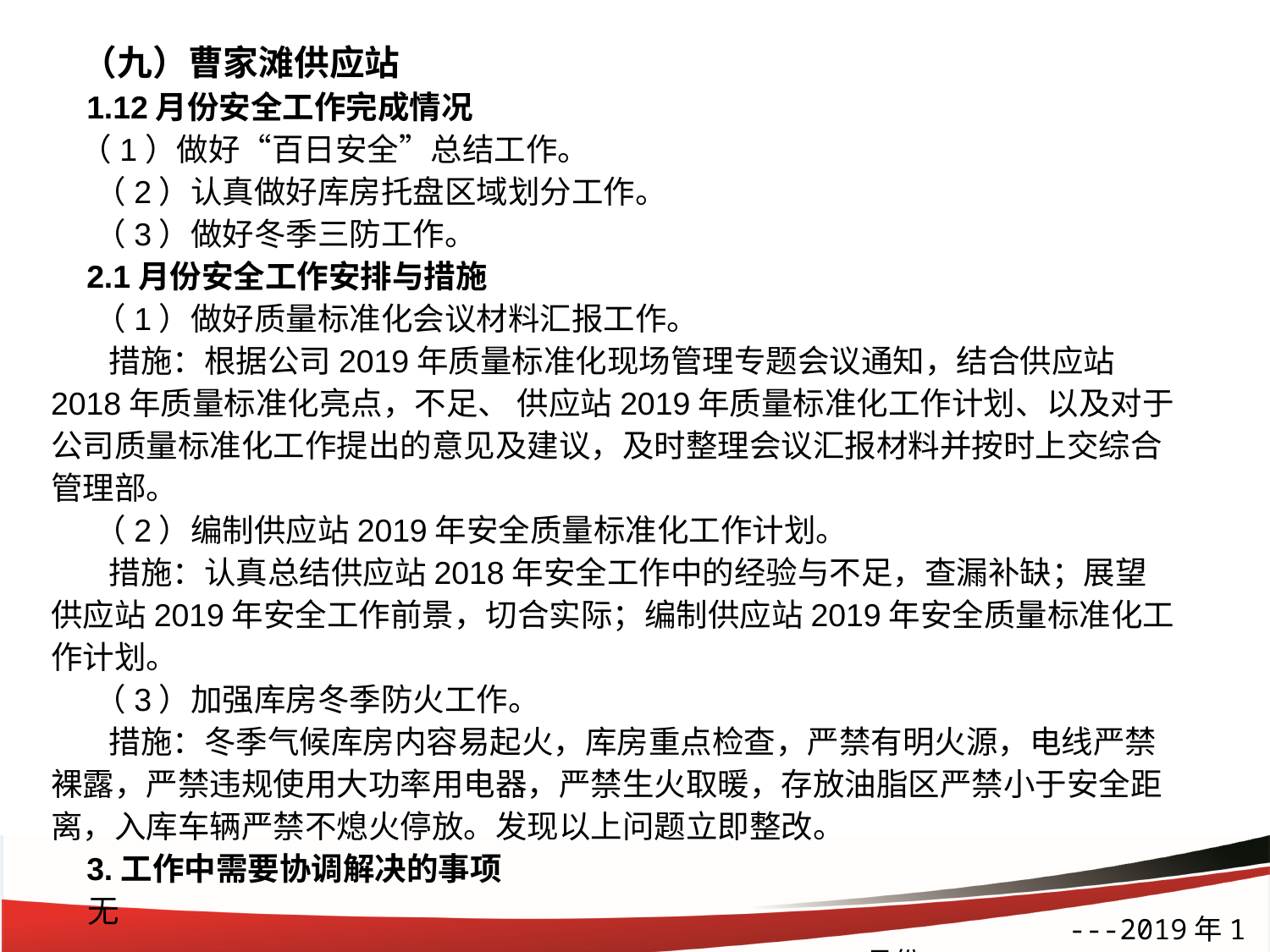

（九）曹家滩供应站
    1.12月份安全工作完成情况
   （1）做好“百日安全”总结工作。
     （2）认真做好库房托盘区域划分工作。
     （3）做好冬季三防工作。
    2.1月份安全工作安排与措施
     （1）做好质量标准化会议材料汇报工作。
       措施：根据公司2019年质量标准化现场管理专题会议通知，结合供应站2018年质量标准化亮点，不足、 供应站2019年质量标准化工作计划、以及对于公司质量标准化工作提出的意见及建议，及时整理会议汇报材料并按时上交综合管理部。
     （2）编制供应站2019年安全质量标准化工作计划。
       措施：认真总结供应站2018年安全工作中的经验与不足，查漏补缺；展望供应站2019年安全工作前景，切合实际；编制供应站2019年安全质量标准化工作计划。
     （3）加强库房冬季防火工作。
       措施：冬季气候库房内容易起火，库房重点检查，严禁有明火源，电线严禁裸露，严禁违规使用大功率用电器，严禁生火取暖，存放油脂区严禁小于安全距离，入库车辆严禁不熄火停放。发现以上问题立即整改。
    3.工作中需要协调解决的事项
    无